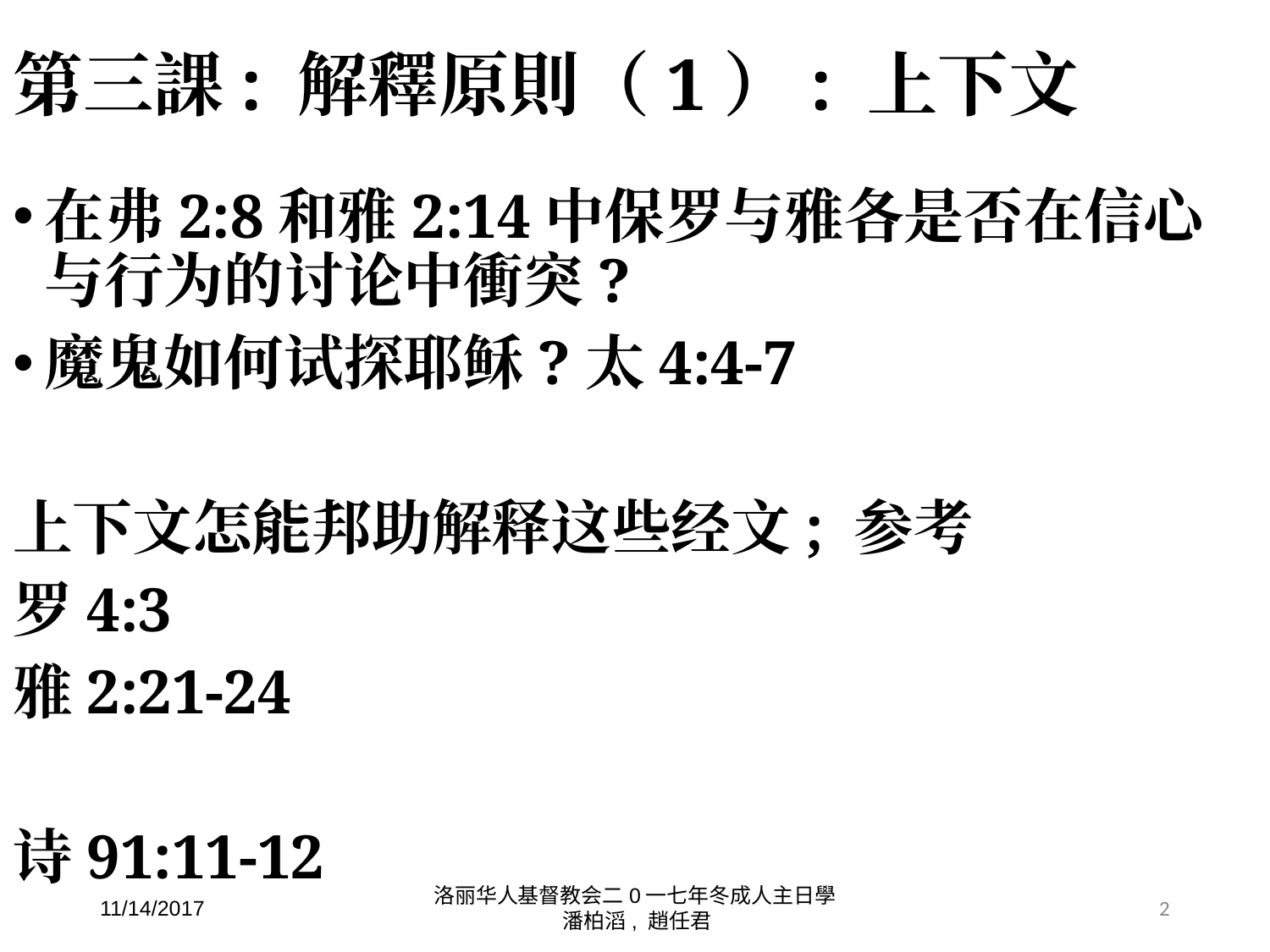

# 第三課: 解釋原則（1）: 上下文
在弗2:8和雅2:14中保罗与雅各是否在信心与行为的讨论中衝突?
魔鬼如何试探耶稣?太4:4-7

上下文怎能邦助解释这些经文; 参考
罗4:3
雅2:21-24

诗91:11-12
11/14/2017
洛丽华人基督教会二0一七年冬成人主日學   潘柏滔, 趙任君
2